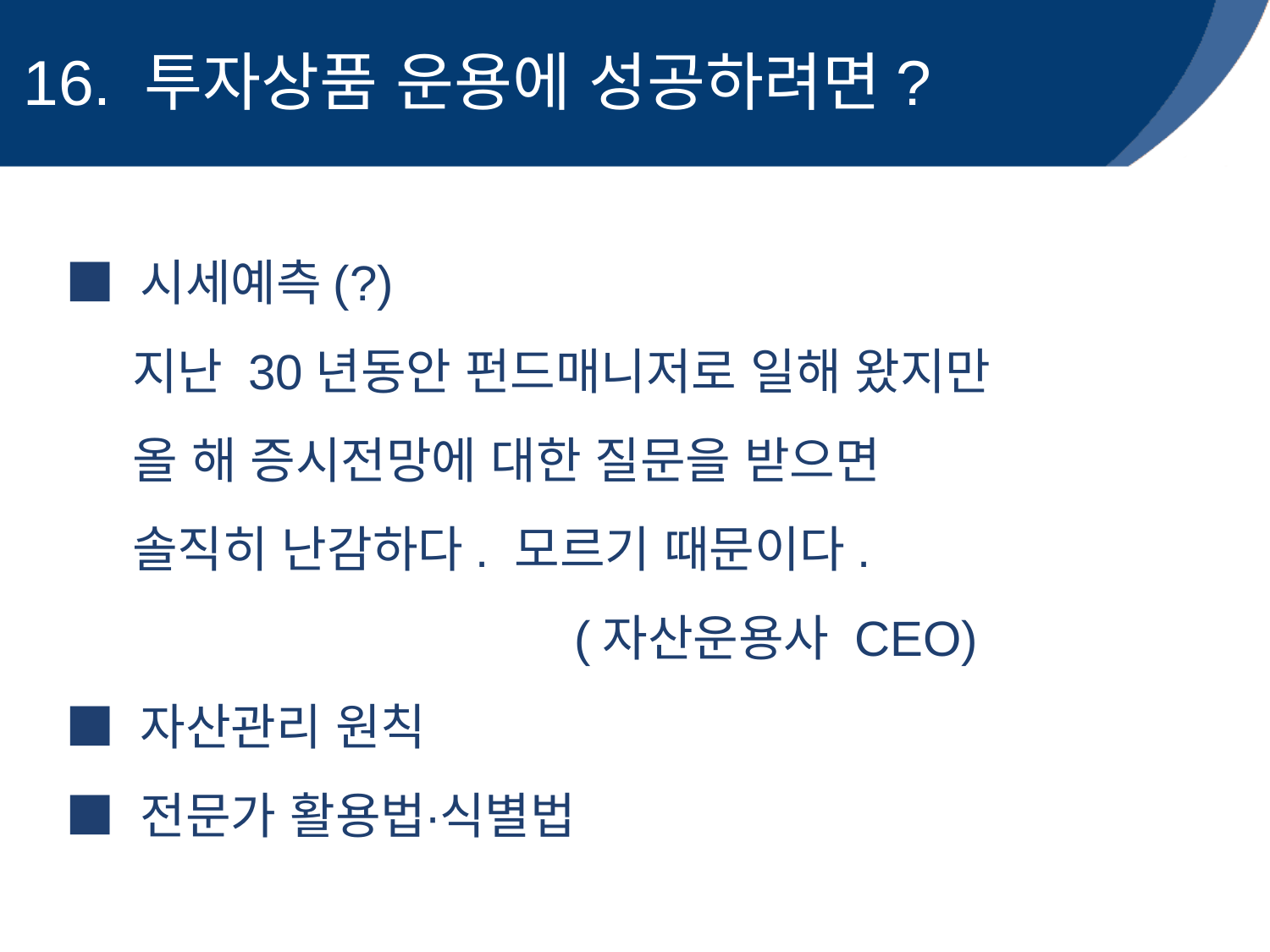

16. 투자상품 운용에 성공하려면?
■ 시세예측(?)
    지난 30년동안 펀드매니저로 일해 왔지만
    올 해 증시전망에 대한 질문을 받으면
    솔직히 난감하다. 모르기 때문이다.
                                     (자산운용사 CEO)
■ 자산관리 원칙
■ 전문가 활용법∙식별법